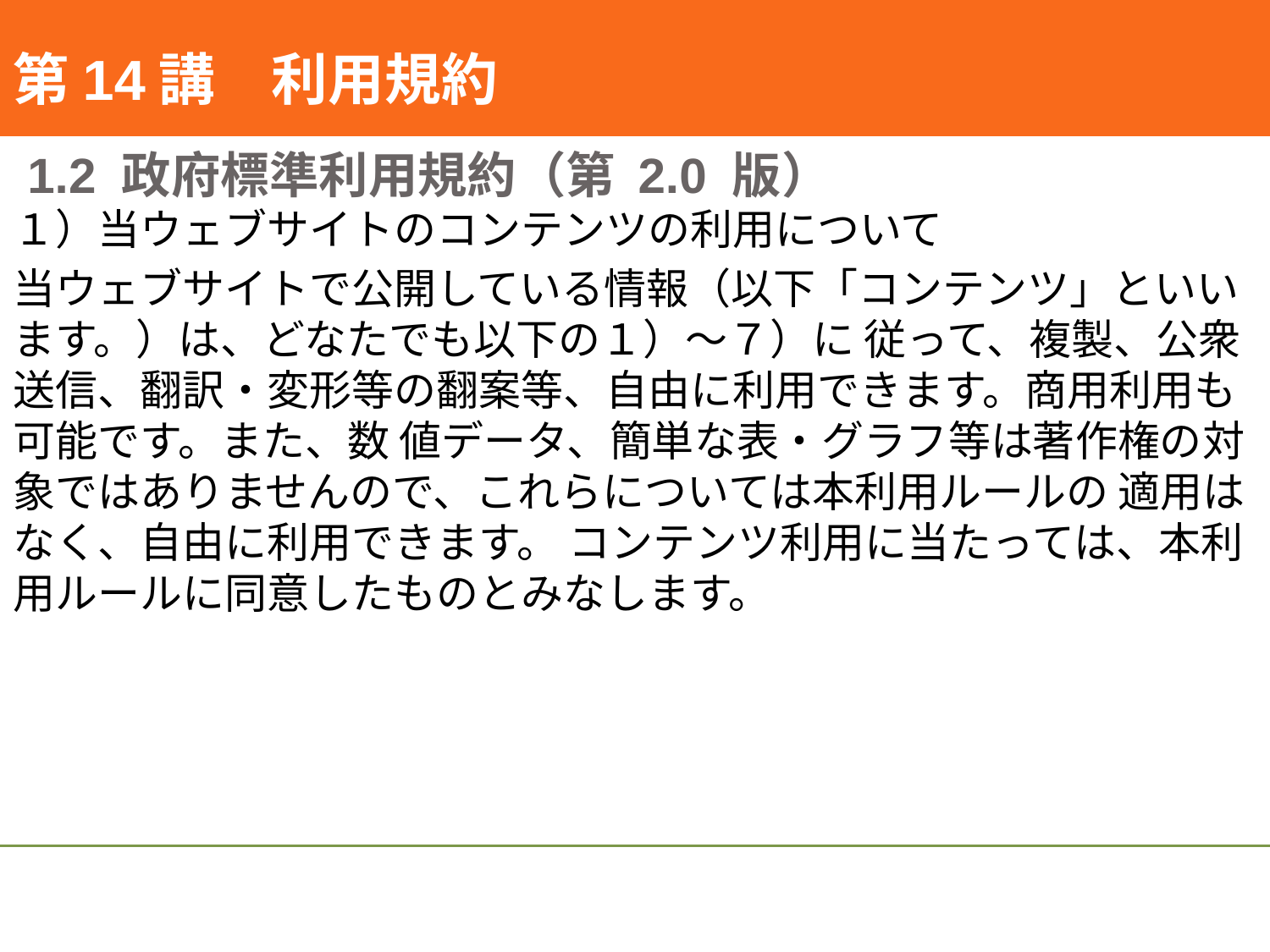

#
第14講　利用規約
1.2 政府標準利用規約（第 2.0 版）
１）当ウェブサイトのコンテンツの利用について
当ウェブサイトで公開している情報（以下「コンテンツ」といいます。）は、どなたでも以下の１）～７）に 従って、複製、公衆送信、翻訳・変形等の翻案等、自由に利用できます。商用利用も可能です。また、数 値データ、簡単な表・グラフ等は著作権の対象ではありませんので、これらについては本利用ルールの 適用はなく、自由に利用できます。 コンテンツ利用に当たっては、本利用ルールに同意したものとみなします。